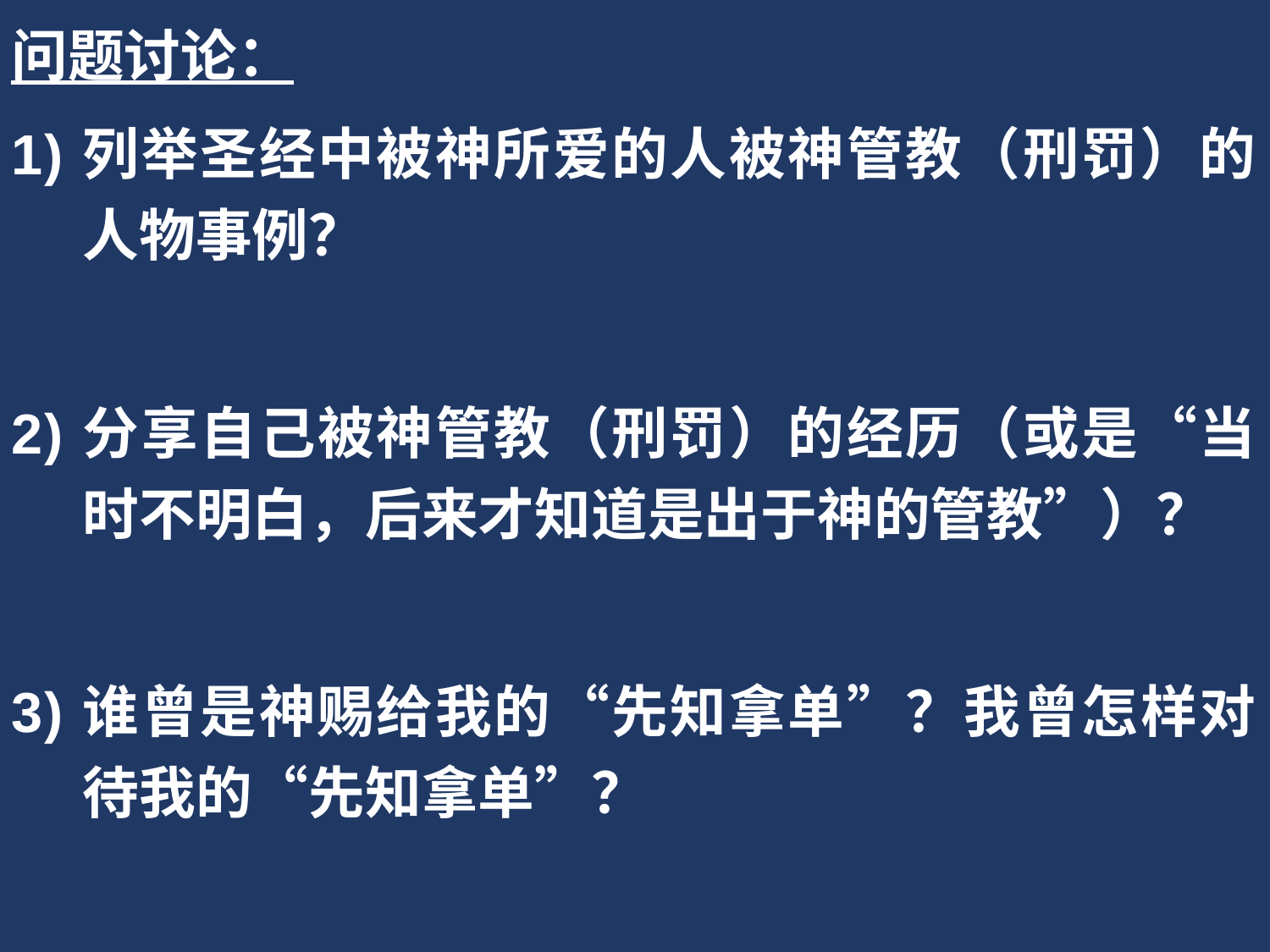

问题讨论：
列举圣经中被神所爱的人被神管教（刑罚）的人物事例？

分享自己被神管教（刑罚）的经历（或是“当时不明白，后来才知道是出于神的管教”）？

谁曾是神赐给我的“先知拿单”？我曾怎样对待我的“先知拿单”？